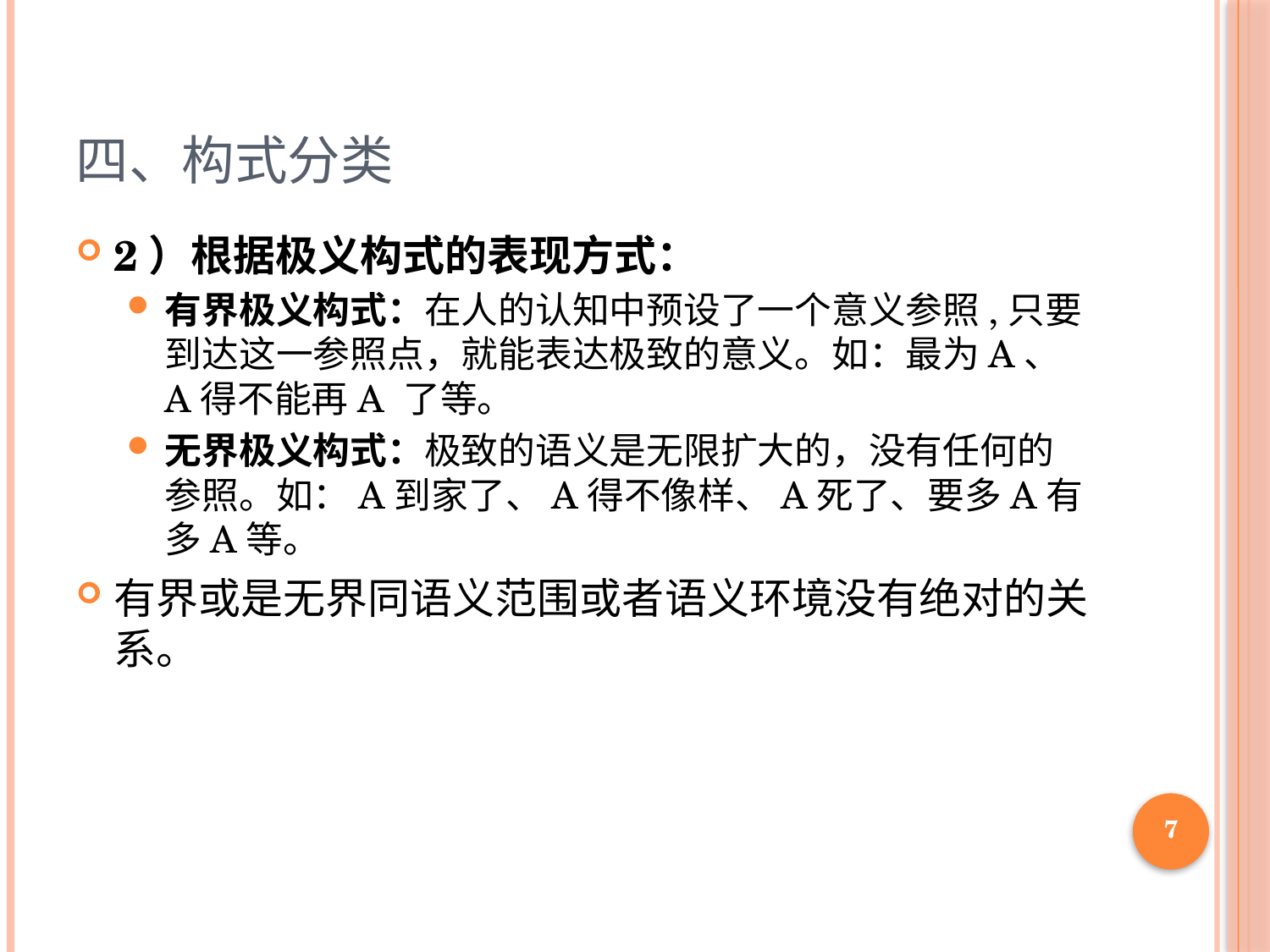

# 四、构式分类
2）根据极义构式的表现方式：
有界极义构式：在人的认知中预设了一个意义参照,只要到达这一参照点，就能表达极致的意义。如：最为A、A得不能再A 了等。
无界极义构式：极致的语义是无限扩大的，没有任何的参照。如：A到家了、A得不像样、A死了、要多A有多A等。
有界或是无界同语义范围或者语义环境没有绝对的关系。

7